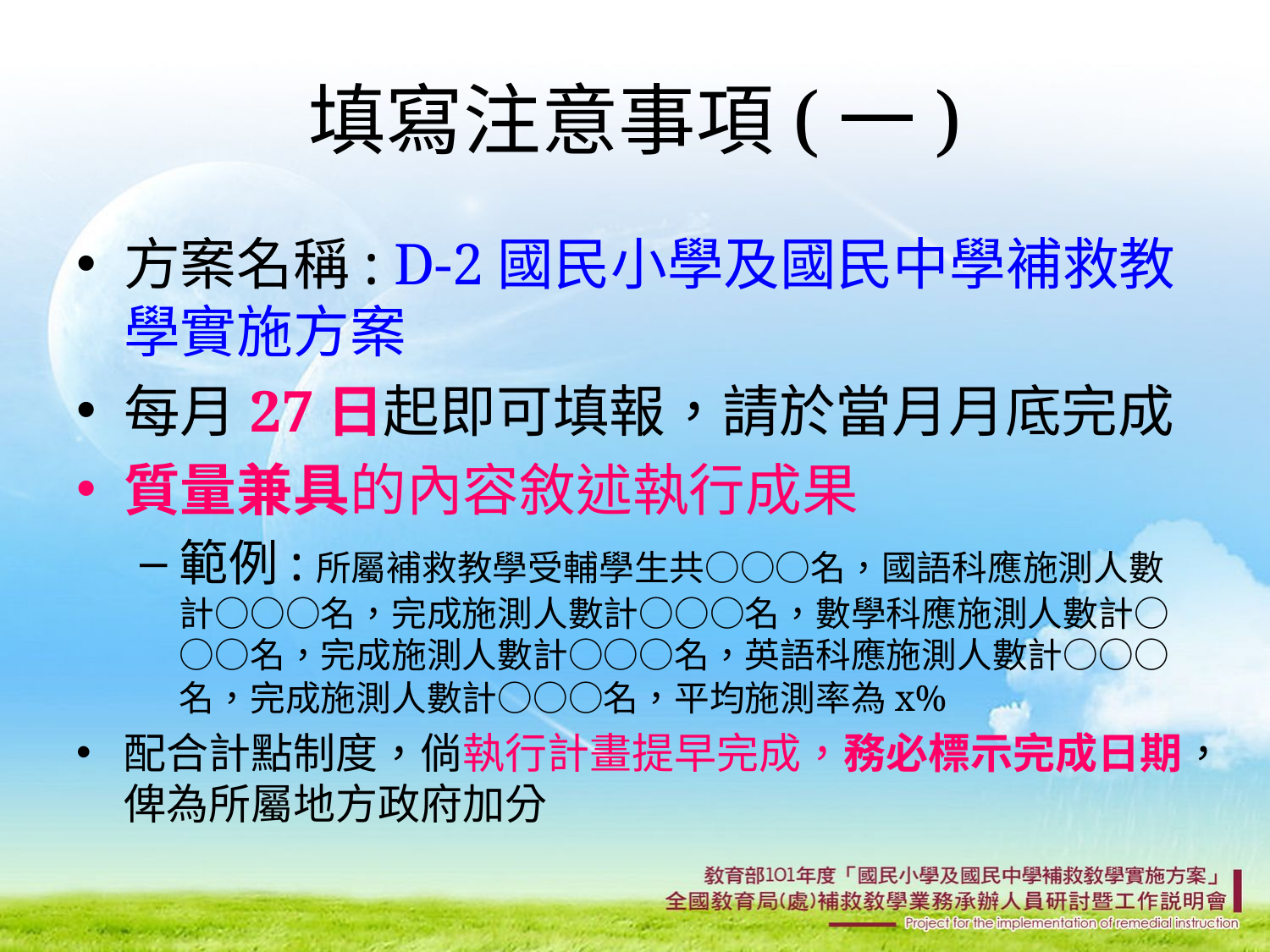

# 填寫注意事項(一)
方案名稱: D-2國民小學及國民中學補救教學實施方案
每月27日起即可填報，請於當月月底完成
質量兼具的內容敘述執行成果
範例:所屬補救教學受輔學生共○○○名，國語科應施測人數計○○○名，完成施測人數計○○○名，數學科應施測人數計○○○名，完成施測人數計○○○名，英語科應施測人數計○○○名，完成施測人數計○○○名，平均施測率為x%
配合計點制度，倘執行計畫提早完成，務必標示完成日期，俾為所屬地方政府加分